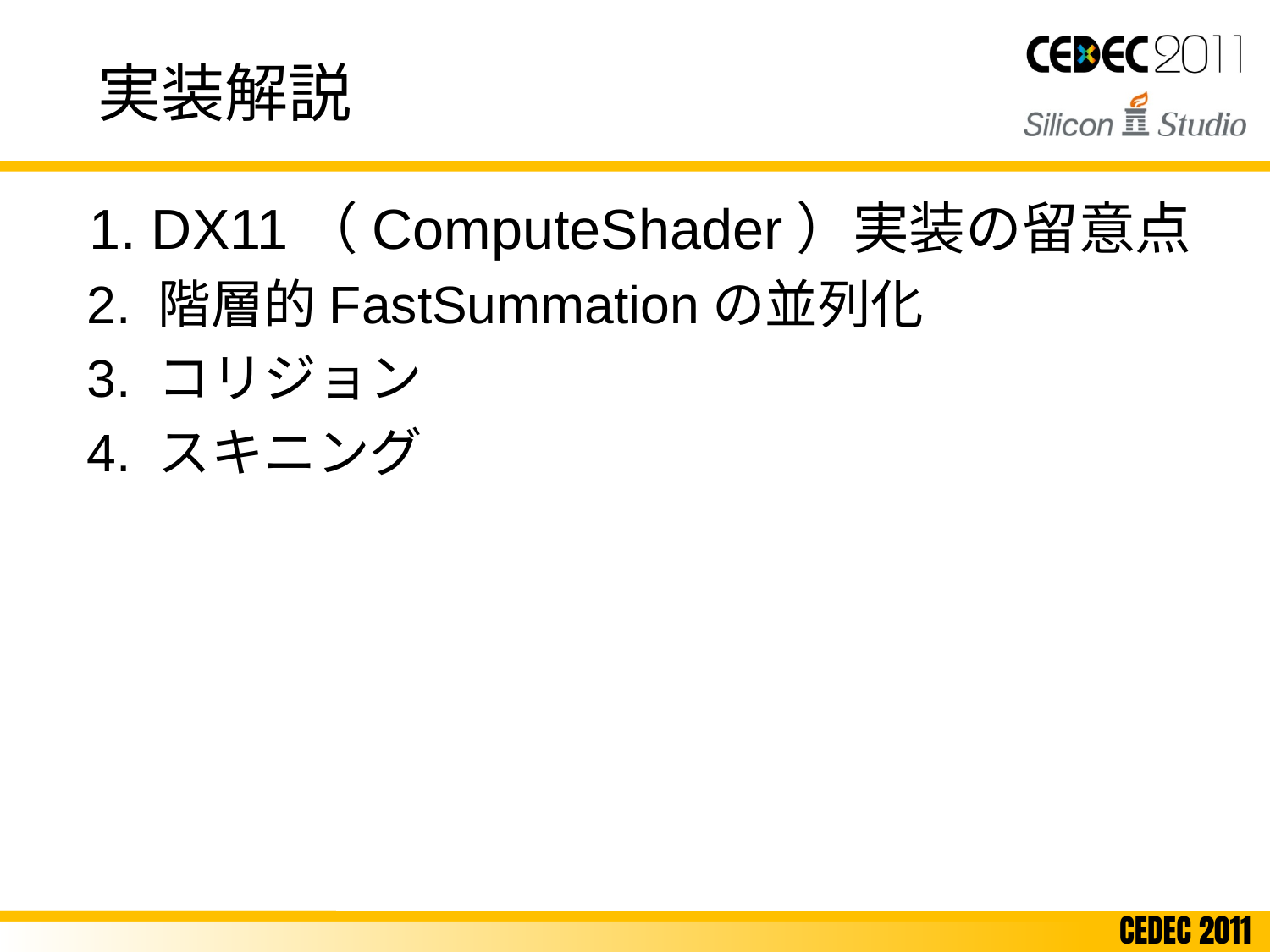

# 実装解説
  1. DX11（ComputeShader）実装の留意点
  2. 階層的FastSummationの並列化
  3. コリジョン
  4. スキニング